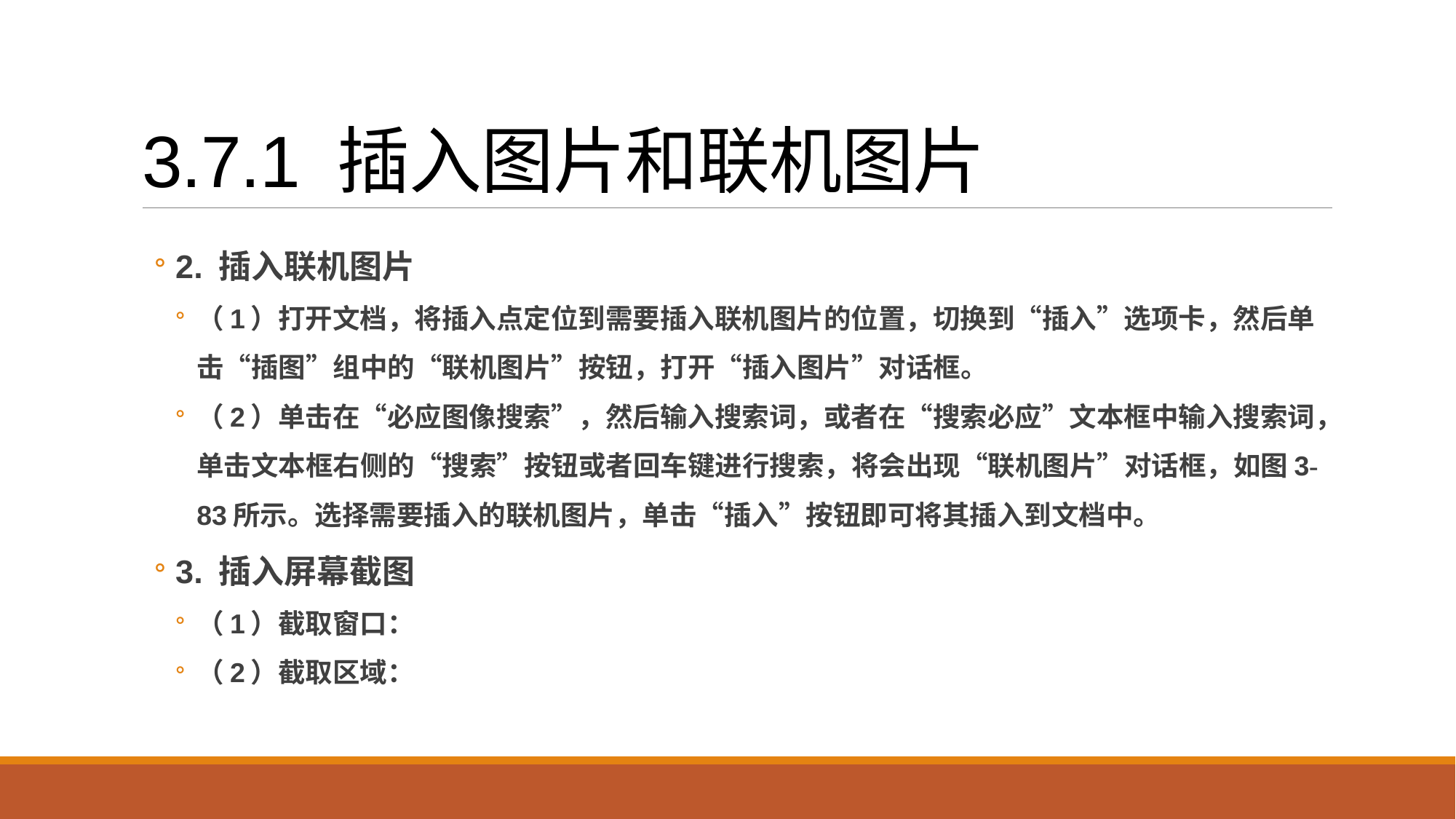

# 3.7.1 插入图片和联机图片
2. 插入联机图片
（1）打开文档，将插入点定位到需要插入联机图片的位置，切换到“插入”选项卡，然后单击“插图”组中的“联机图片”按钮，打开“插入图片”对话框。
（2）单击在“必应图像搜索”，然后输入搜索词，或者在“搜索必应”文本框中输入搜索词，单击文本框右侧的“搜索”按钮或者回车键进行搜索，将会出现“联机图片”对话框，如图3-83所示。选择需要插入的联机图片，单击“插入”按钮即可将其插入到文档中。
3. 插入屏幕截图
（1）截取窗口：
（2）截取区域：